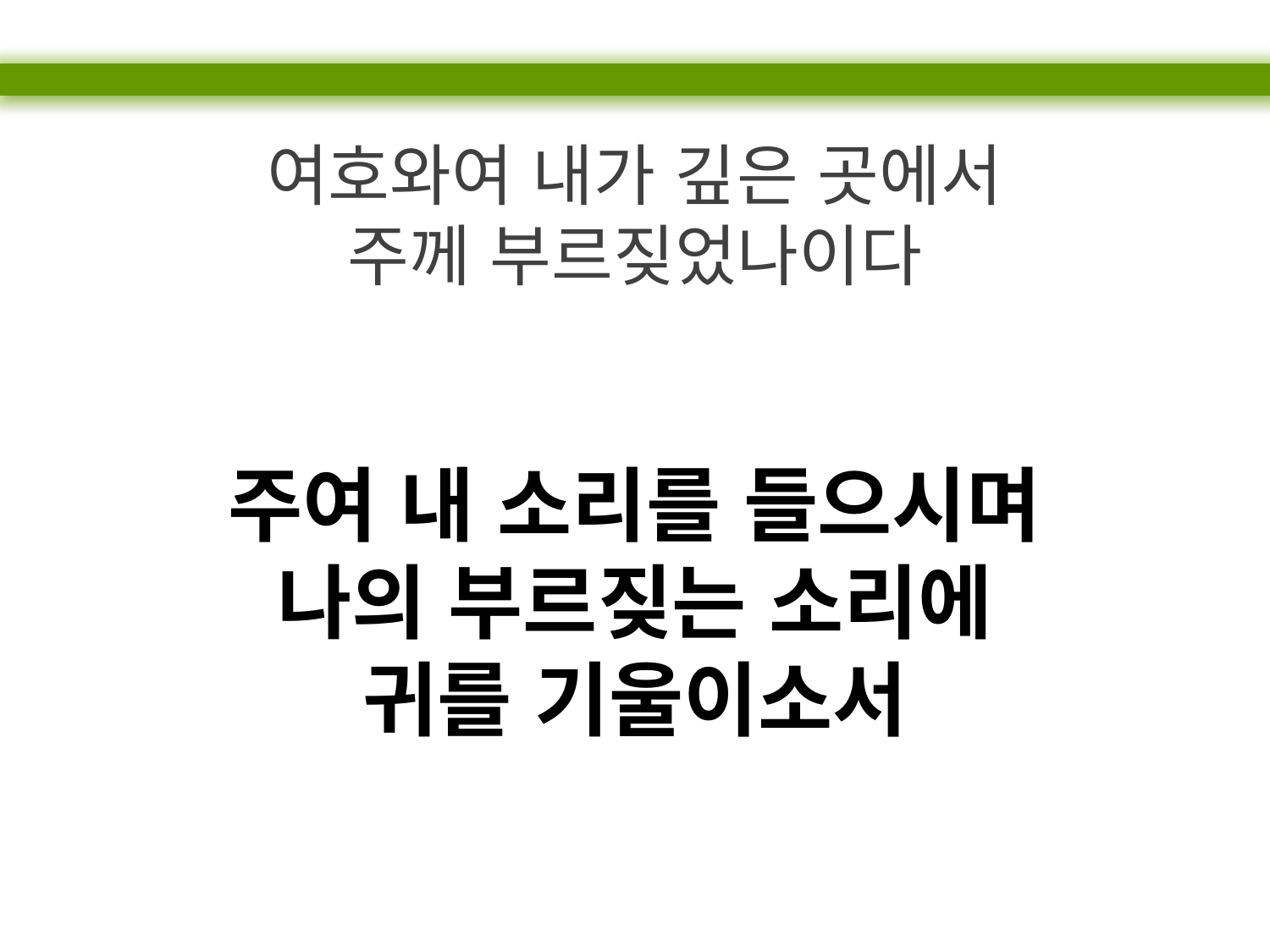

여호와여 내가 깊은 곳에서
주께 부르짖었나이다
주여 내 소리를 들으시며
나의 부르짖는 소리에
귀를 기울이소서